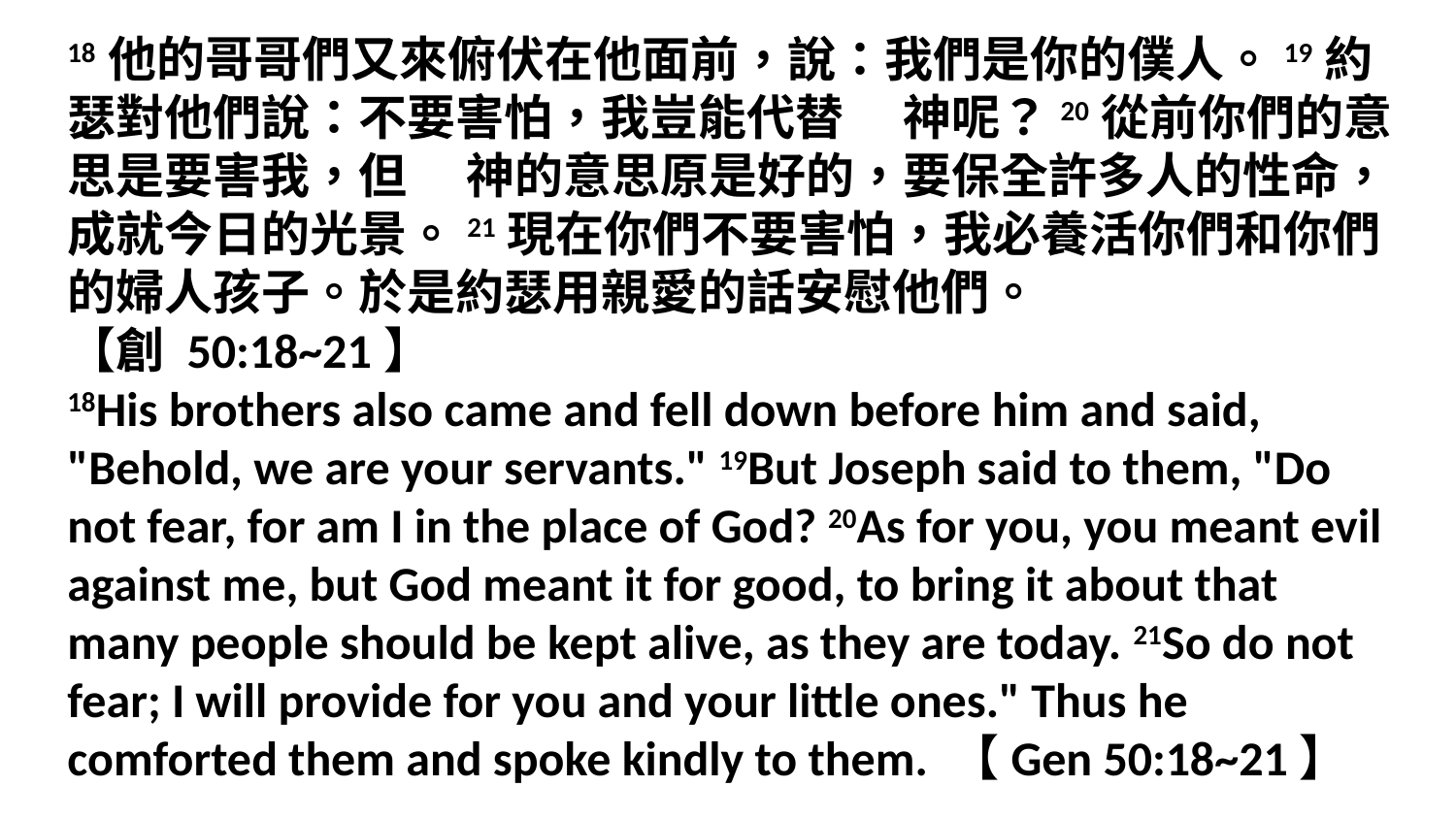

18他的哥哥們又來俯伏在他面前，說：我們是你的僕人。19約瑟對他們說：不要害怕，我豈能代替　 神呢？20從前你們的意思是要害我，但　 神的意思原是好的，要保全許多人的性命，成就今日的光景。21現在你們不要害怕，我必養活你們和你們的婦人孩子。於是約瑟用親愛的話安慰他們。
【創 50:18~21】
18His brothers also came and fell down before him and said, "Behold, we are your servants." 19But Joseph said to them, "Do not fear, for am I in the place of God? 20As for you, you meant evil against me, but God meant it for good, to bring it about that many people should be kept alive, as they are today. 21So do not fear; I will provide for you and your little ones." Thus he comforted them and spoke kindly to them. 【Gen 50:18~21】